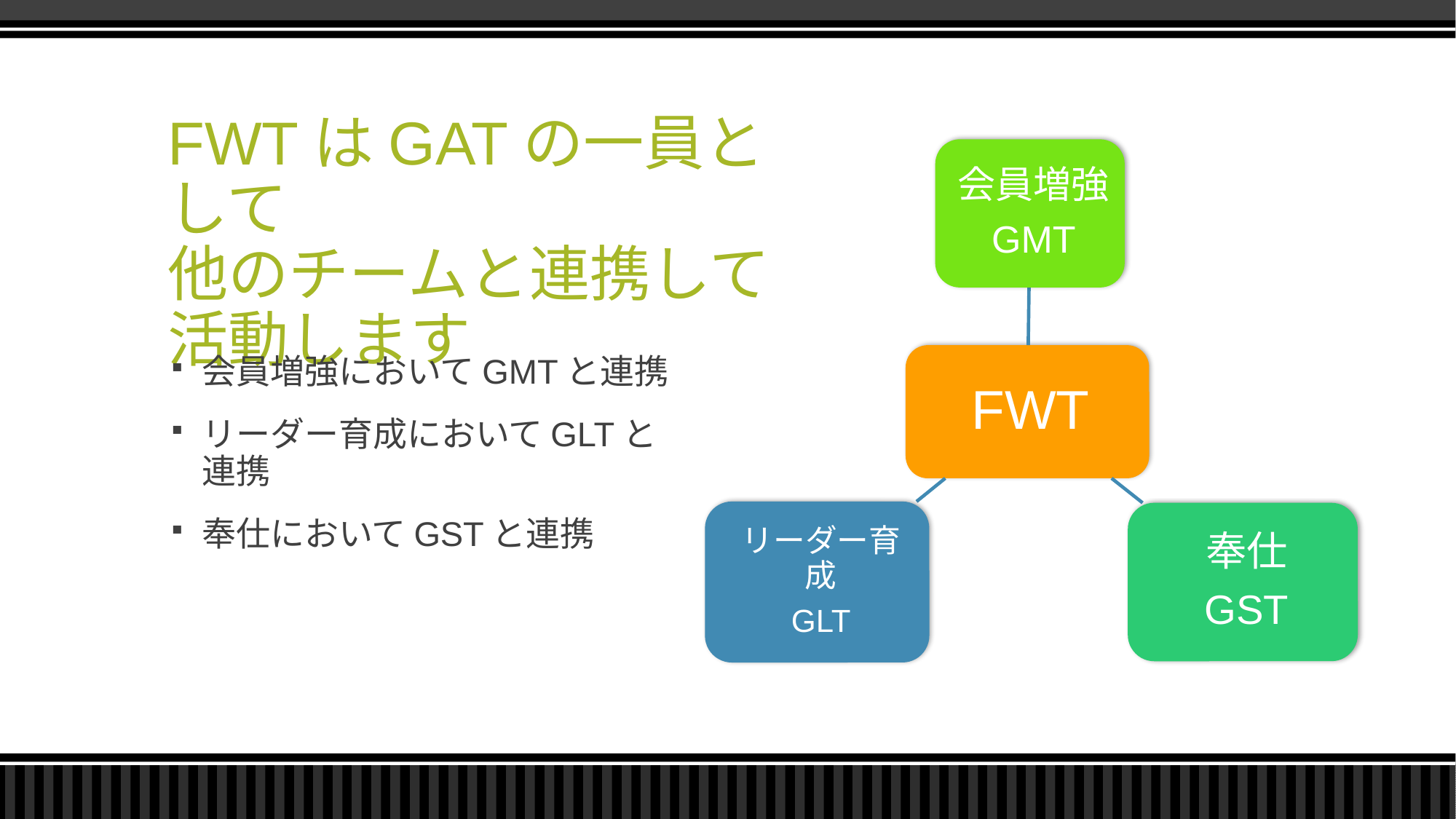

# FWTはGATの一員として 他のチームと連携して 活動します
FWT
会員増強
GMT
奉仕
GST
リーダー育成
GLT
会員増強においてGMTと連携
リーダー育成においてGLTと連携
奉仕においてGSTと連携